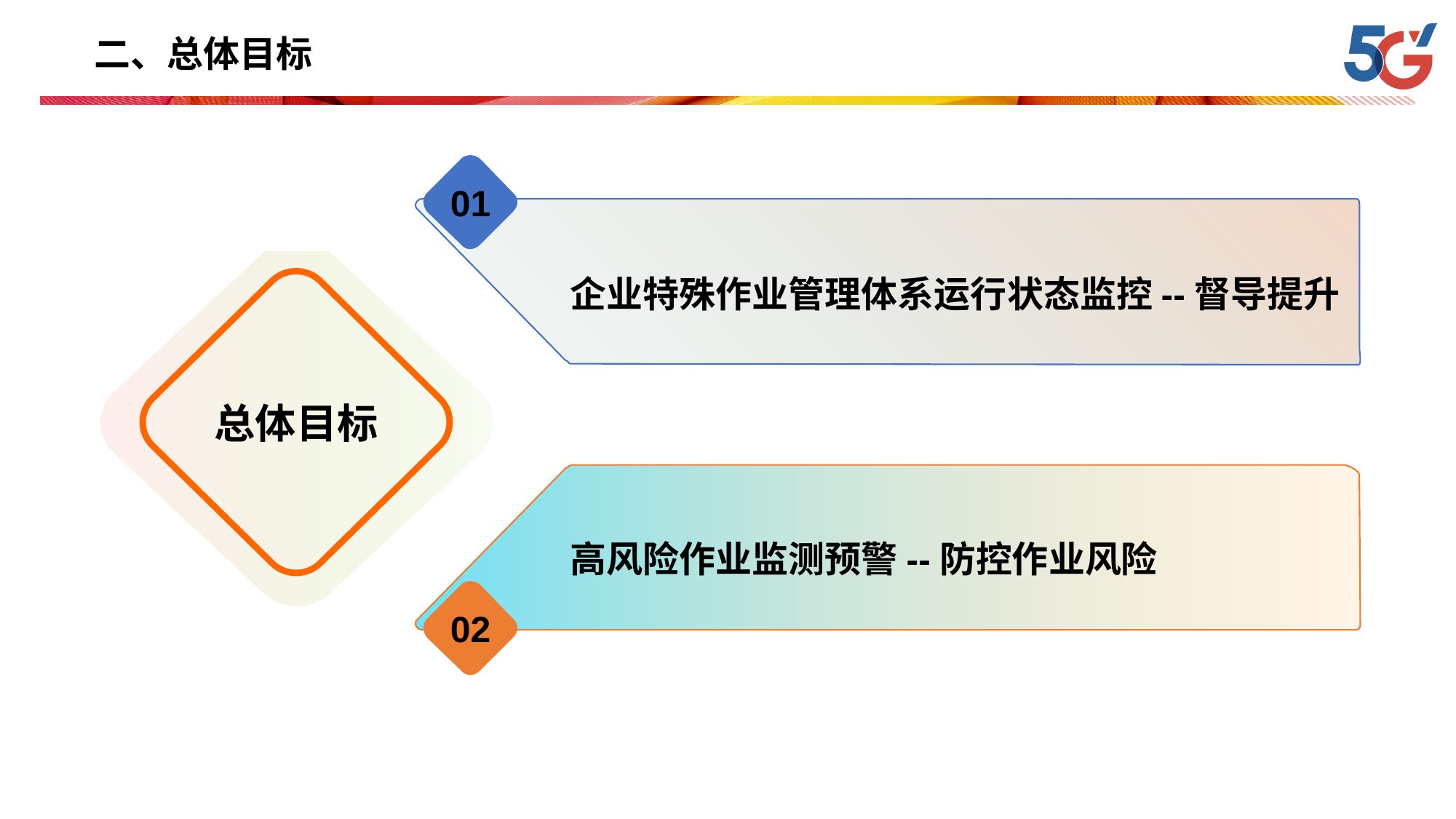

二、总体目标
01
企业特殊作业管理体系运行状态监控--督导提升

总体目标
高风险作业监测预警--防控作业风险
02